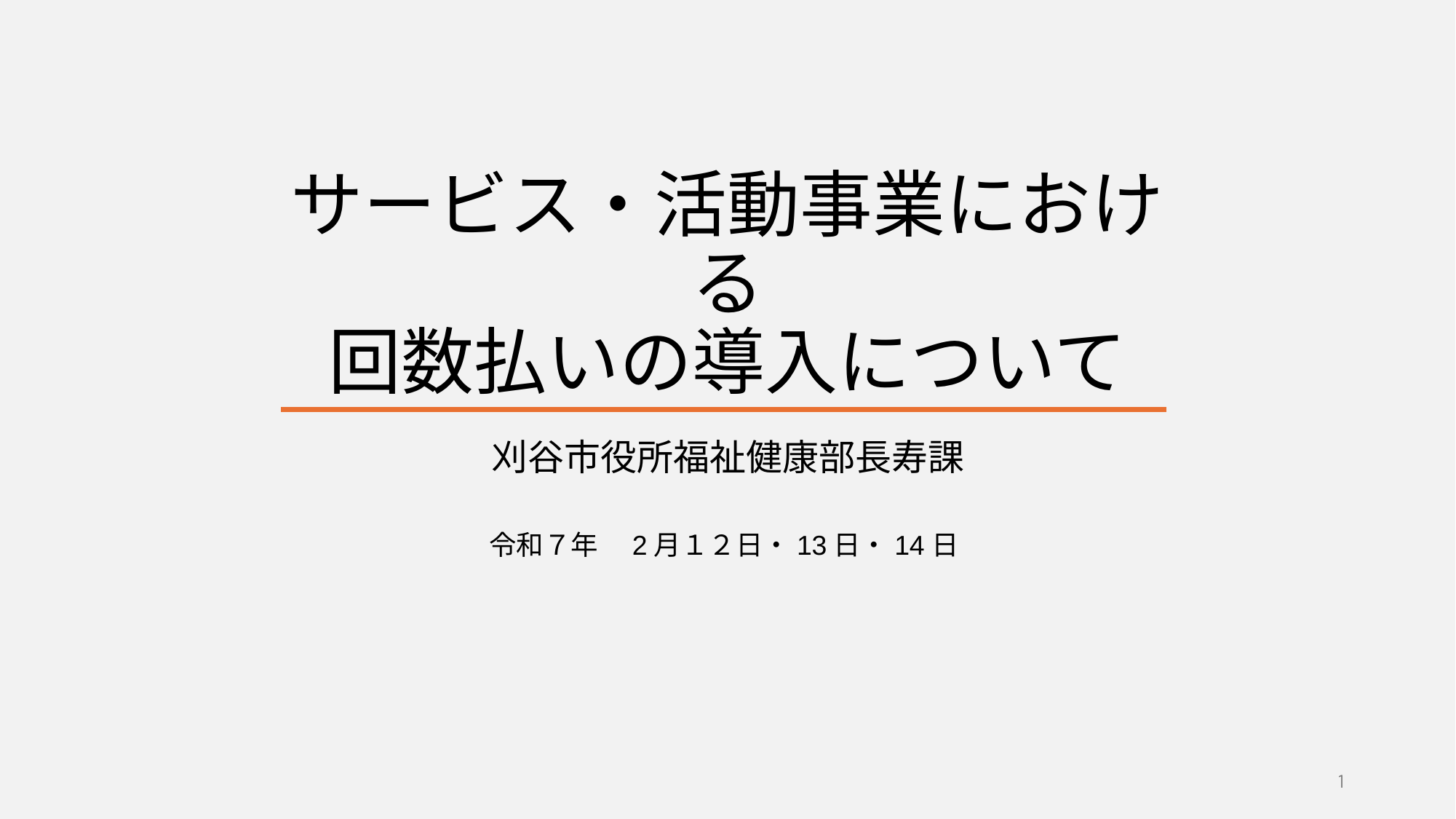

# サービス・活動事業における 回数払いの導入について
刈谷市役所福祉健康部長寿課
令和７年　2月１２日・13日・14日
1